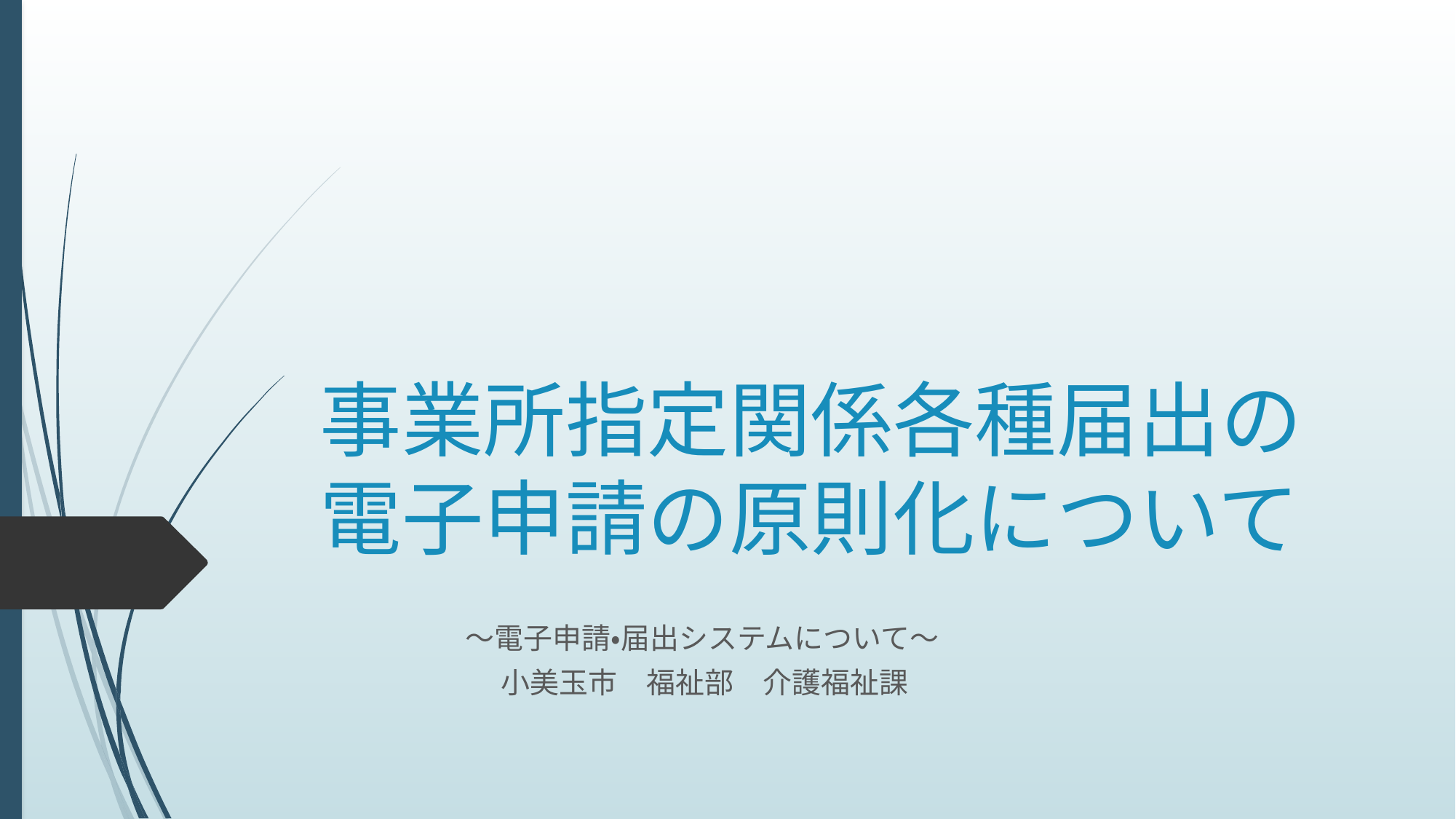

# 事業所指定関係各種届出の電子申請の原則化について

　　　　　～電子申請・届出システムについて～
　　　　　　 小美玉市　福祉部　介護福祉課